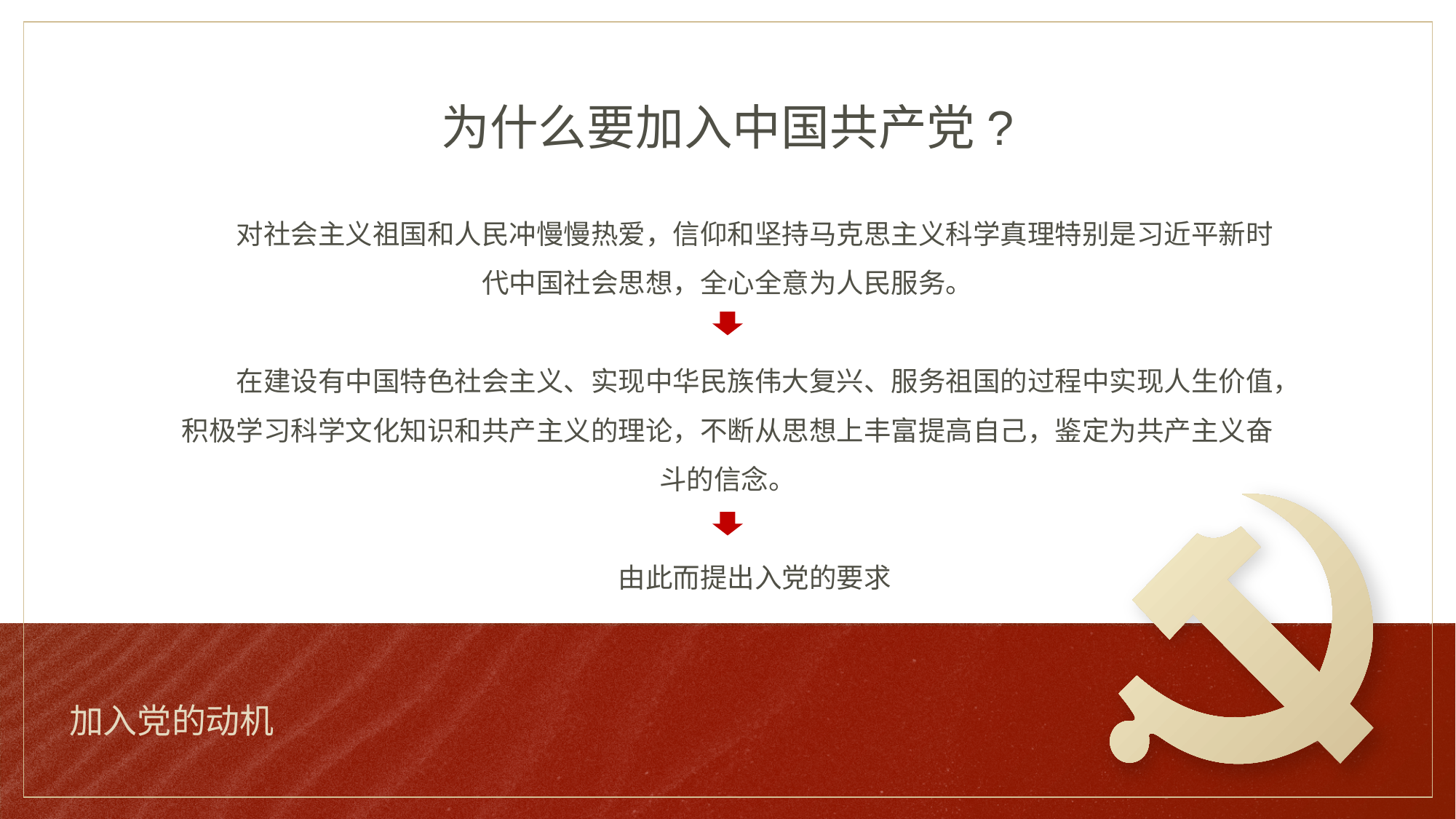

为什么要加入中国共产党?
对社会主义祖国和人民冲慢慢热爱，信仰和坚持马克思主义科学真理特别是习近平新时代中国社会思想，全心全意为人民服务。

在建设有中国特色社会主义、实现中华民族伟大复兴、服务祖国的过程中实现人生价值，积极学习科学文化知识和共产主义的理论，不断从思想上丰富提高自己，鉴定为共产主义奋斗的信念。

由此而提出入党的要求

加入党的动机